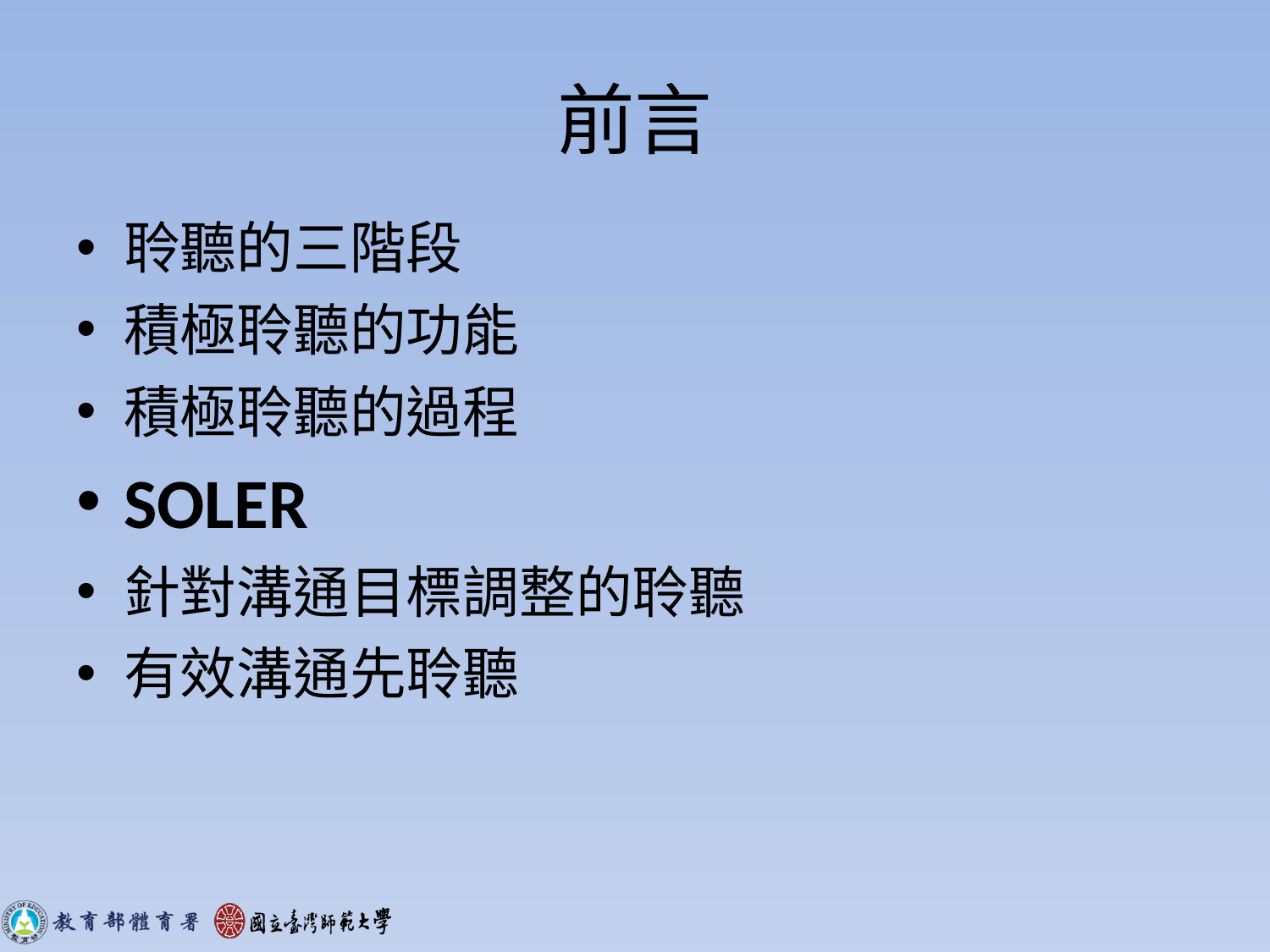

# 前言
聆聽的三階段
積極聆聽的功能
積極聆聽的過程
SOLER
針對溝通目標調整的聆聽
有效溝通先聆聽